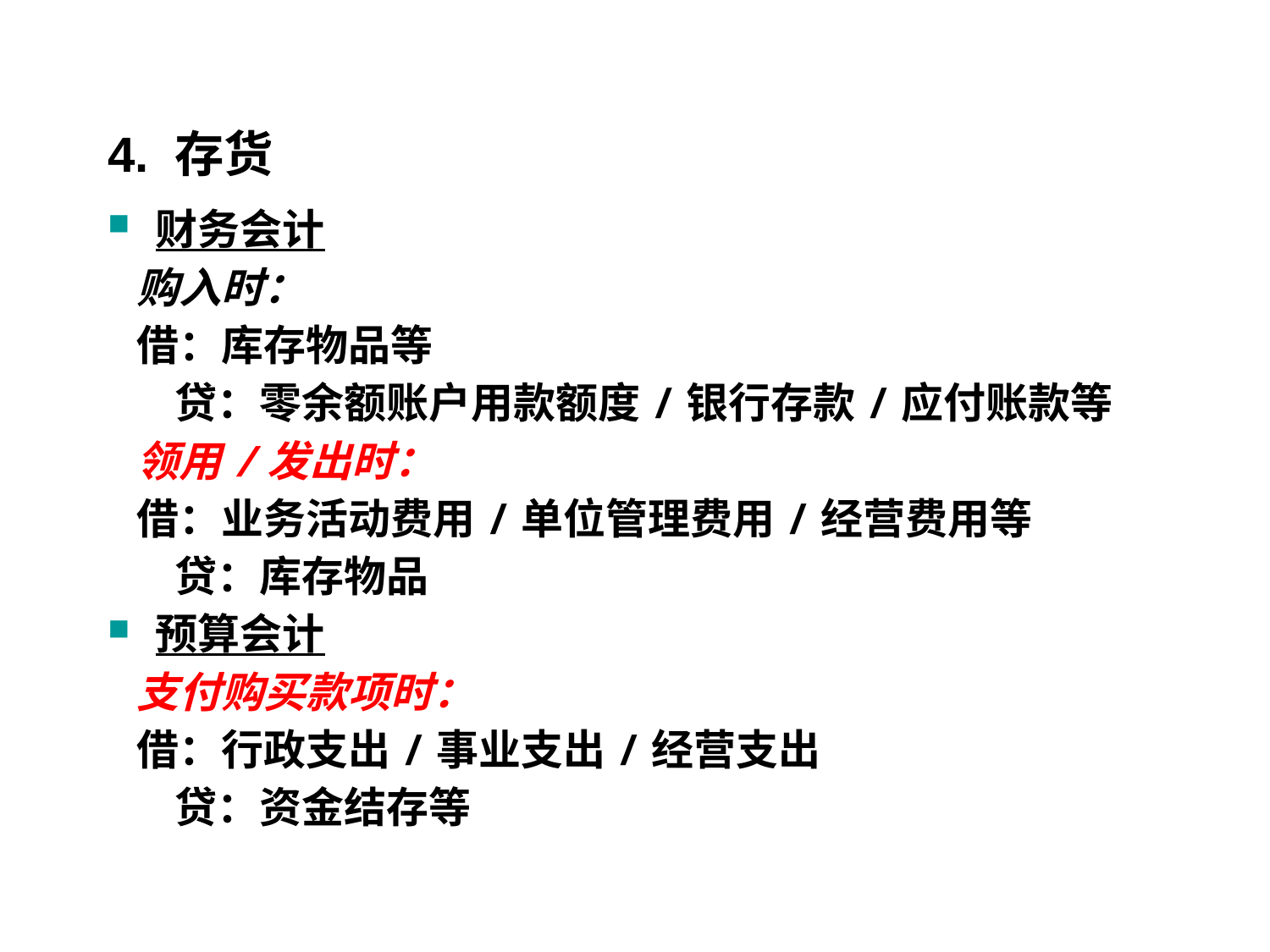

#
4. 存货
财务会计
  购入时：
  借：库存物品等
      贷：零余额账户用款额度/银行存款/应付账款等
  领用/发出时：
  借：业务活动费用/单位管理费用/经营费用等
      贷：库存物品
预算会计
  支付购买款项时：
  借：行政支出/事业支出/经营支出
      贷：资金结存等
98